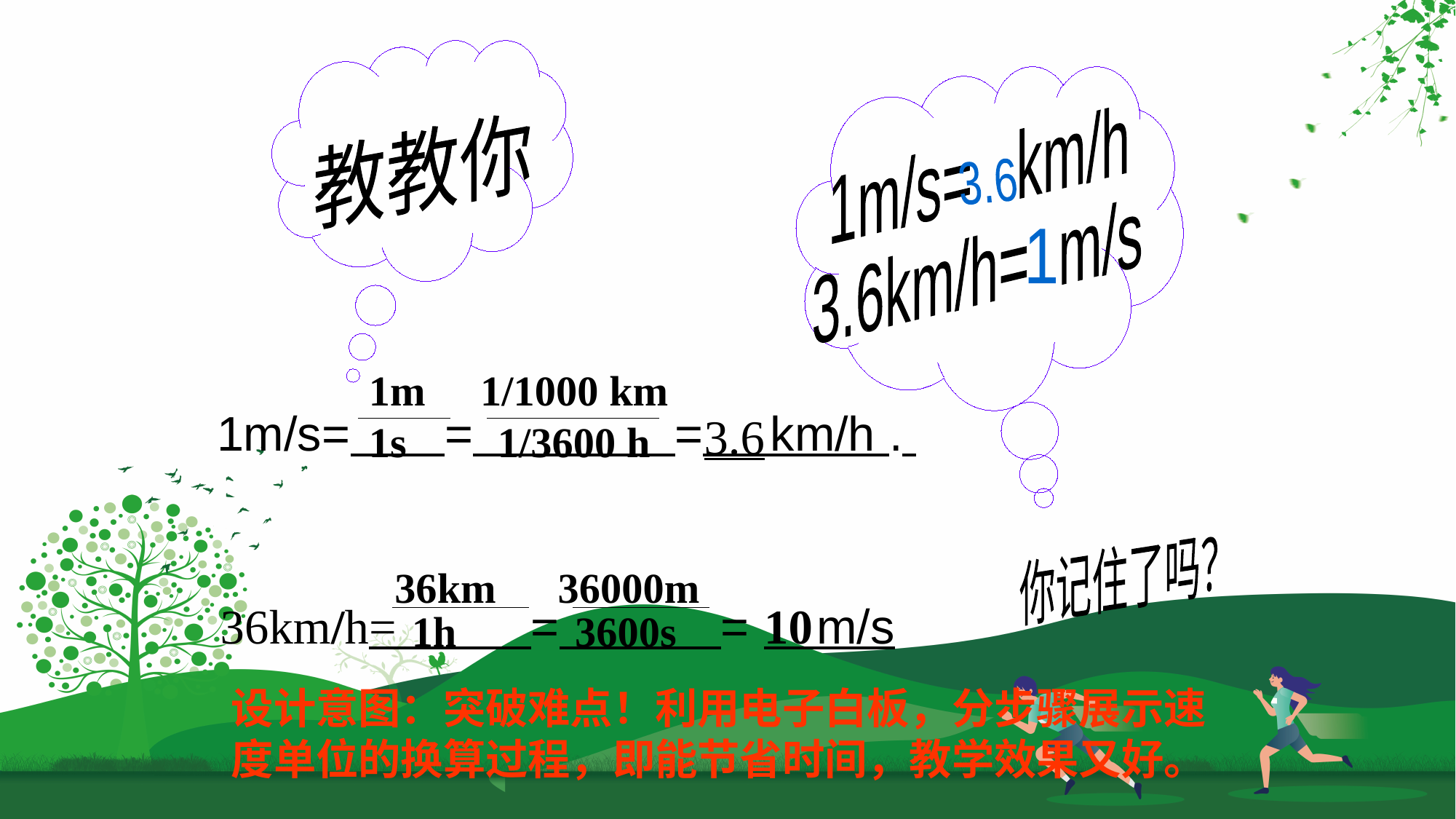

#

1m/s=   km/h
3.6km/h=  m/s
教教你
3.6

1

1m/s=       =               =     km/h .
1m
1/1000 km
3.6
1s
1/3600 h
你记住了吗？
36km
36000m
36km/h=          =            =     m/s
10
1h
3600s
设计意图：突破难点！利用电子白板，分步骤展示速度单位的换算过程，即能节省时间，教学效果又好。